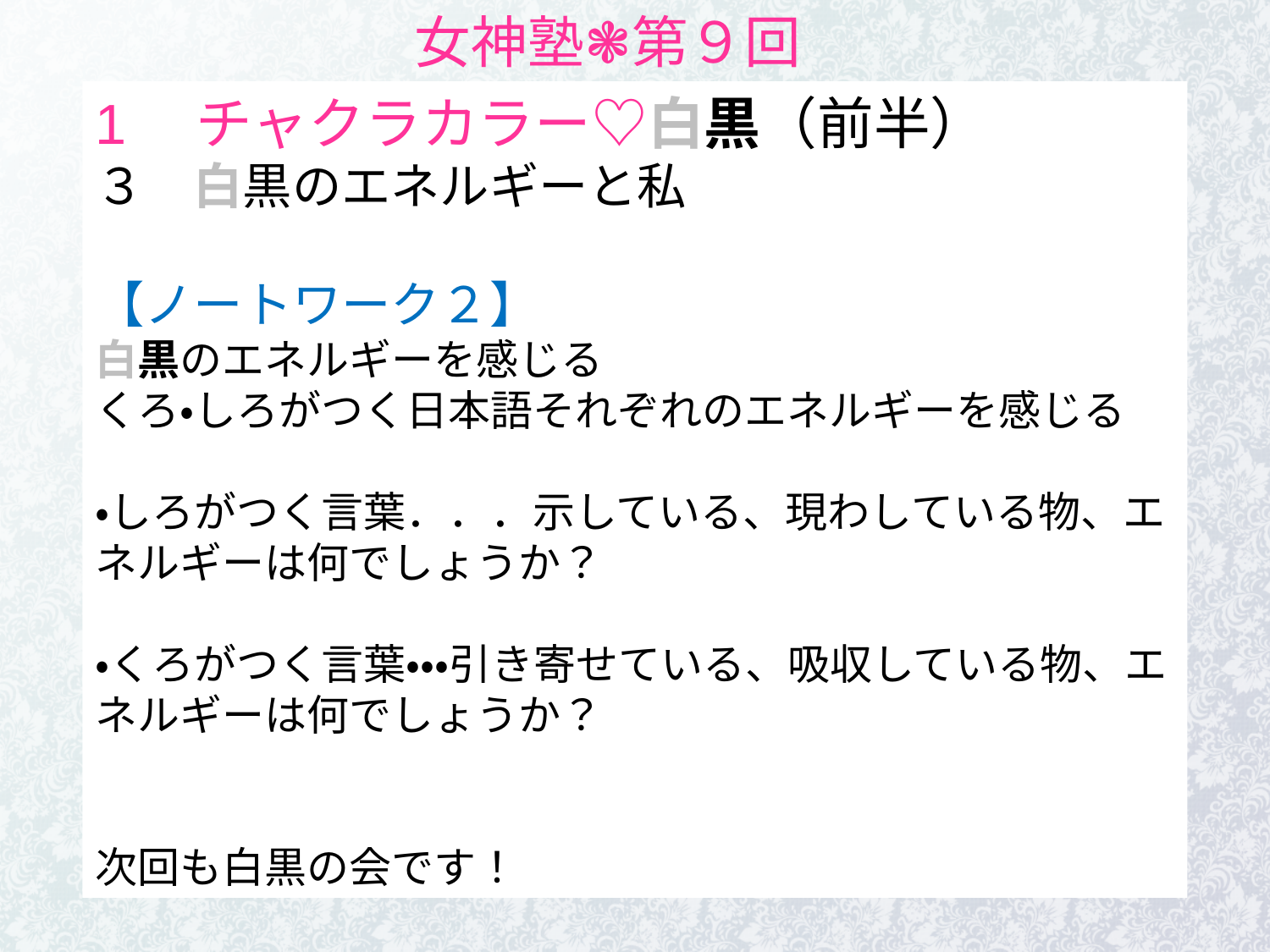

女神塾❃第９回
1　チャクラカラー♡白黒（前半）
３　白黒のエネルギーと私

【ノートワーク２】
白黒のエネルギーを感じる
くろ・しろがつく日本語それぞれのエネルギーを感じる

・しろがつく言葉．．．示している、現わしている物、エネルギーは何でしょうか？

・くろがつく言葉・・・引き寄せている、吸収している物、エネルギーは何でしょうか？

次回も白黒の会です！